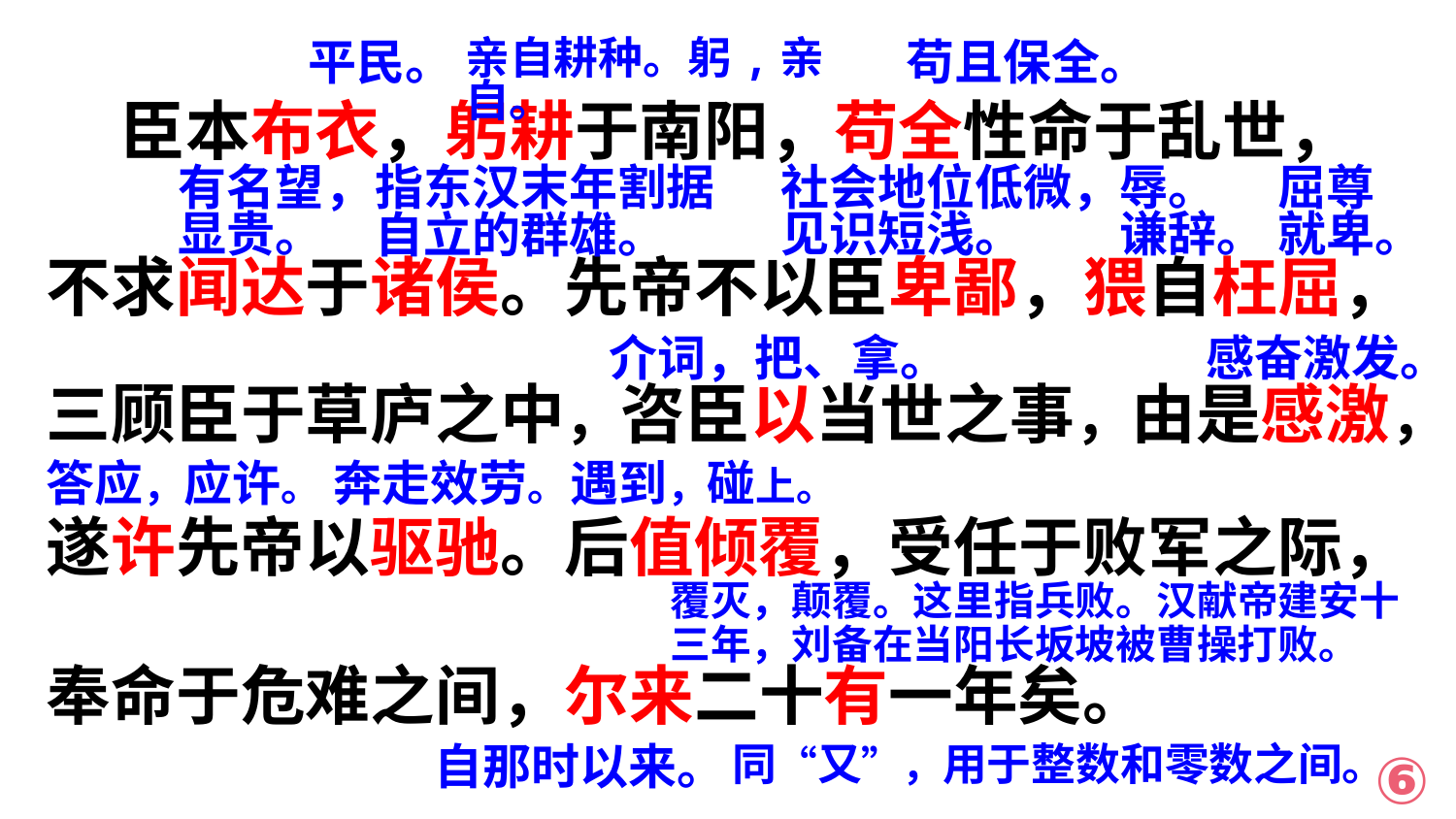

平民。
苟且保全。
亲自耕种。躬,亲自。
    臣本布衣，躬耕于南阳，苟全性命于乱世，

不求闻达于诸侯。先帝不以臣卑鄙，猥自枉屈，

三顾臣于草庐之中，咨臣以当世之事，由是感激，

遂许先帝以驱驰。后值倾覆，受任于败军之际，

奉命于危难之间，尔来二十有一年矣。
有名望，显贵。
社会地位低微，见识短浅。
辱。谦辞。
屈尊就卑。
指东汉末年割据自立的群雄。
介词，把、拿。
感奋激发。
答应，应许。
遇到，碰上。
奔走效劳。
覆灭，颠覆。这里指兵败。汉献帝建安十三年，刘备在当阳长坂坡被曹操打败。
自那时以来。
同“又”，用于整数和零数之间。
⑥